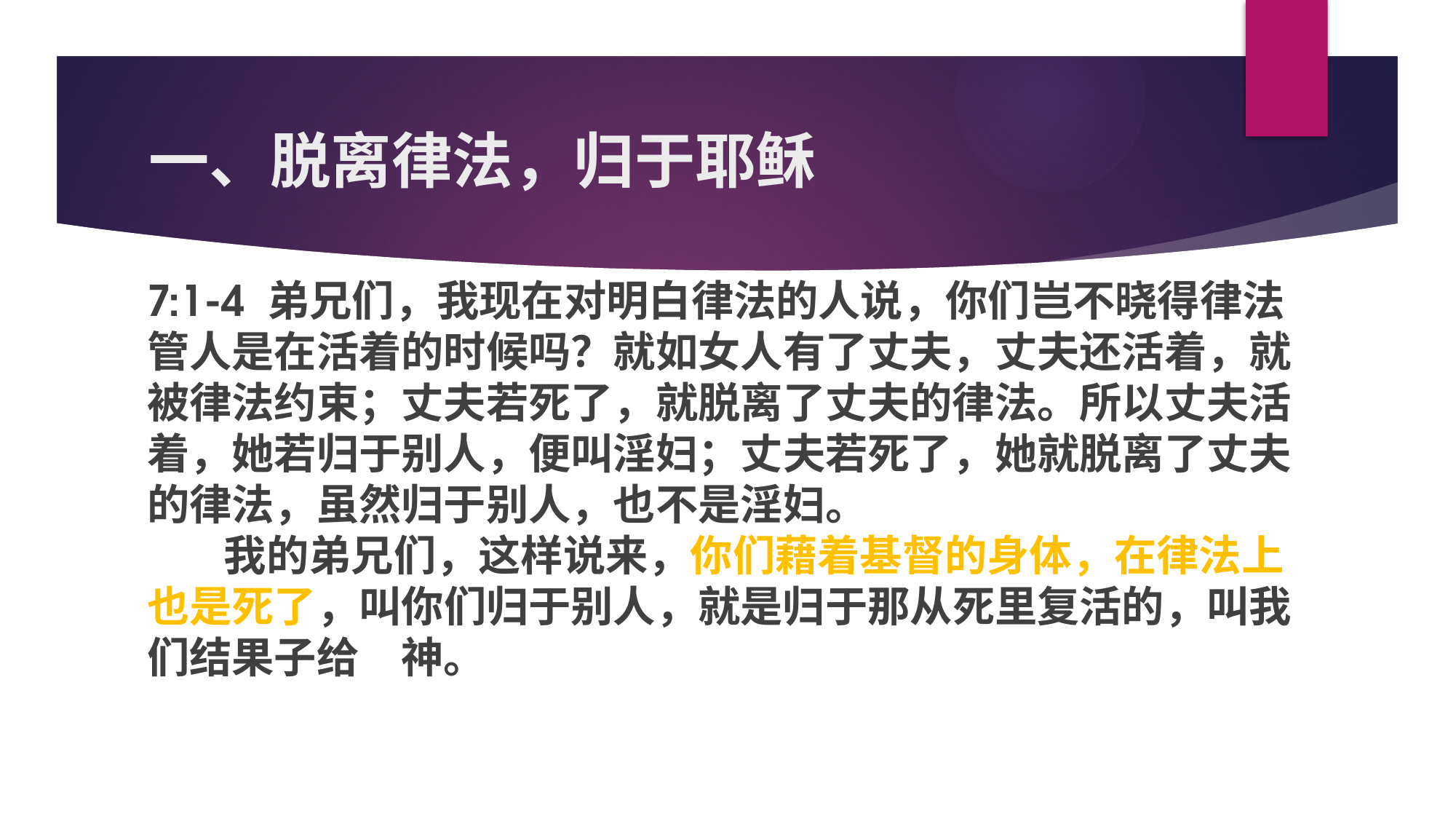

# 一、脱离律法，归于耶稣
7:1-4 弟兄们，我现在对明白律法的人说，你们岂不晓得律法管人是在活着的时候吗？就如女人有了丈夫，丈夫还活着，就被律法约束；丈夫若死了，就脱离了丈夫的律法。所以丈夫活着，她若归于别人，便叫淫妇；丈夫若死了，她就脱离了丈夫的律法，虽然归于别人，也不是淫妇。
        我的弟兄们，这样说来，你们藉着基督的身体，在律法上也是死了，叫你们归于别人，就是归于那从死里复活的，叫我们结果子给　神。